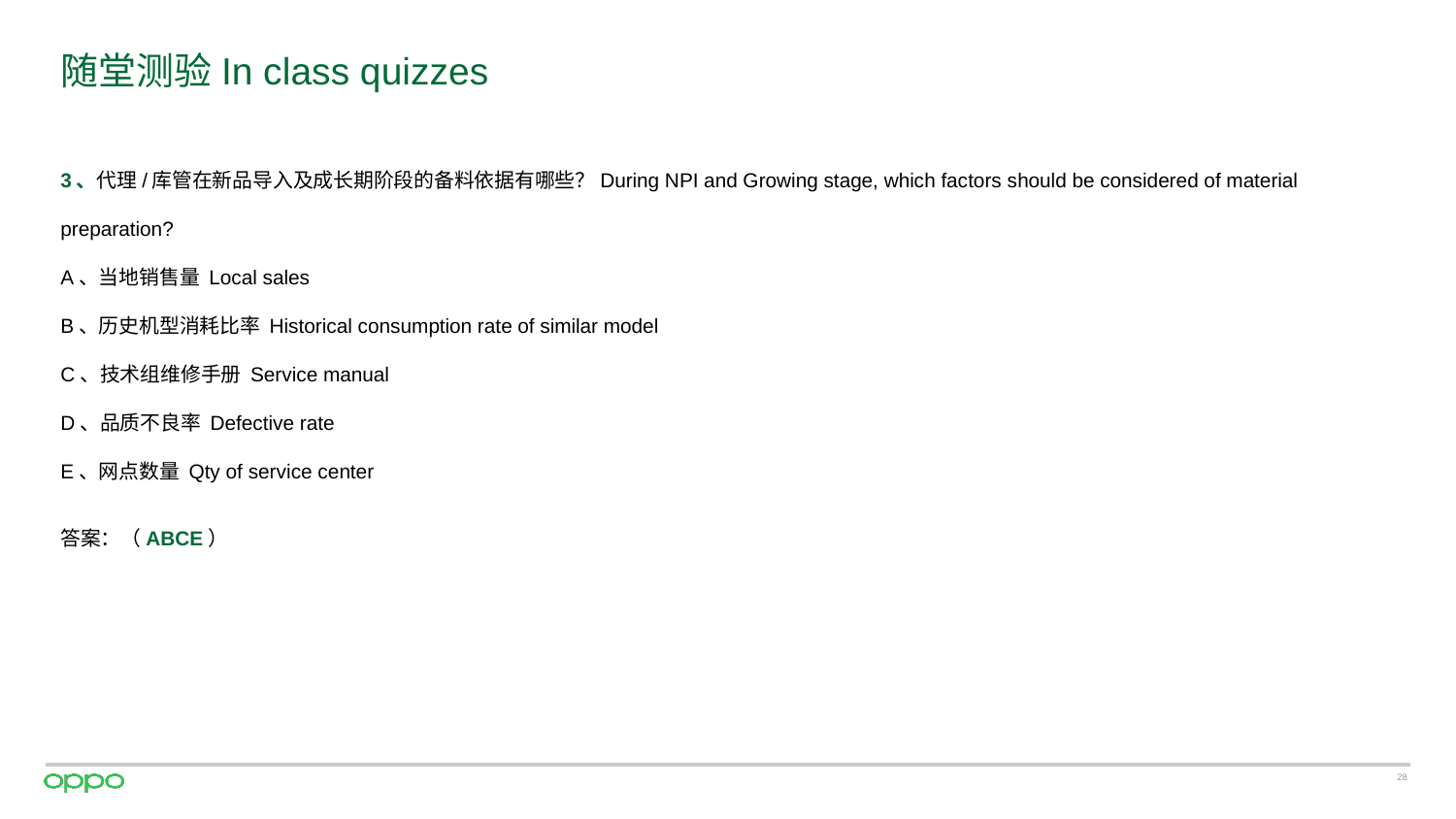

# 随堂测验In class quizzes
3、代理/库管在新品导入及成长期阶段的备料依据有哪些？During NPI and Growing stage, which factors should be considered of material preparation?
A、当地销售量 Local sales
B、历史机型消耗比率 Historical consumption rate of similar model
C、技术组维修手册 Service manual
D、品质不良率 Defective rate
E、网点数量 Qty of service center

答案：（ABCE）